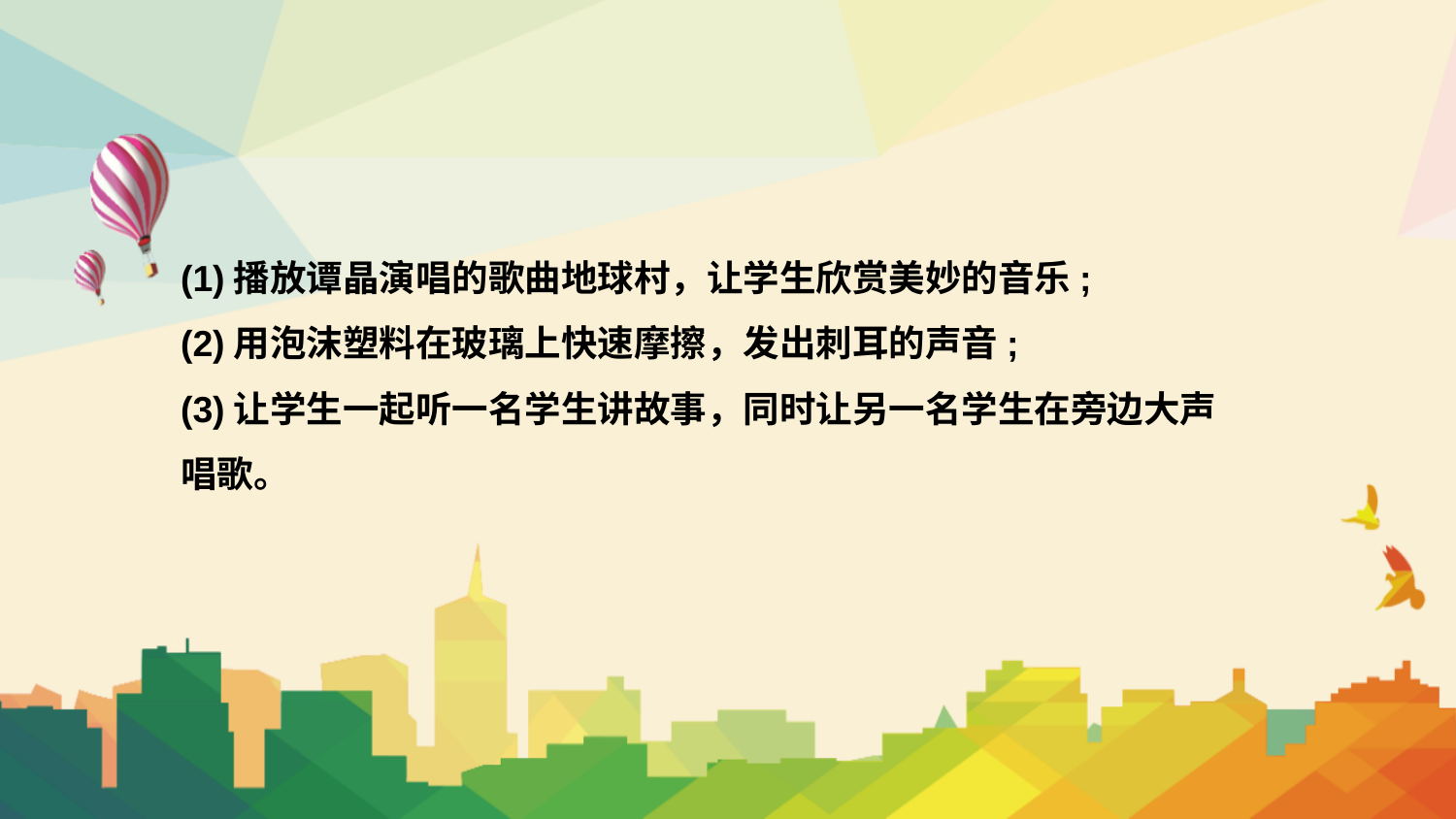

(1)播放谭晶演唱的歌曲地球村，让学生欣赏美妙的音乐;
(2)用泡沫塑料在玻璃上快速摩擦，发出刺耳的声音;
(3)让学生一起听一名学生讲故事，同时让另一名学生在旁边大声唱歌。